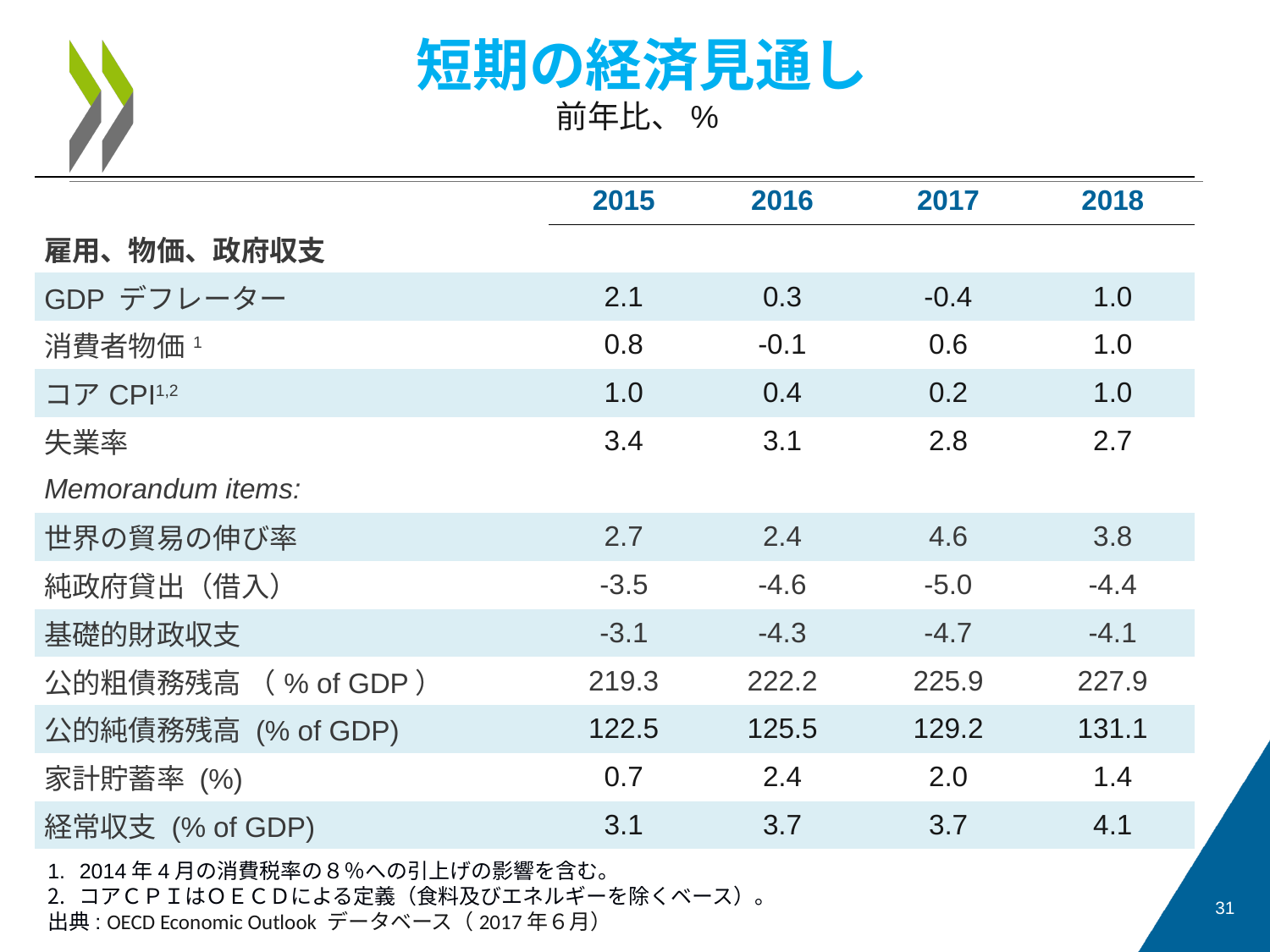

短期の経済見通し
前年比、%
|  | 2015 | 2016 | 2017 | 2018 |
| --- | --- | --- | --- | --- |
| 雇用、物価、政府収支 |  |  |  |  |
| GDP デフレーター | 2.1 | 0.3 | -0.4 | 1.0 |
| 消費者物価1 | 0.8 | -0.1 | 0.6 | 1.0 |
| コアCPI1,2 | 1.0 | 0.4 | 0.2 | 1.0 |
| 失業率 | 3.4 | 3.1 | 2.8 | 2.7 |
| Memorandum items: |  |  |  |  |
| 世界の貿易の伸び率 | 2.7 | 2.4 | 4.6 | 3.8 |
| 純政府貸出（借入） | -3.5 | -4.6 | -5.0 | -4.4 |
| 基礎的財政収支 | -3.1 | -4.3 | -4.7 | -4.1 |
| 公的粗債務残高 （% of GDP） | 219.3 | 222.2 | 225.9 | 227.9 |
| 公的純債務残高 (% of GDP) | 122.5 | 125.5 | 129.2 | 131.1 |
| 家計貯蓄率 (%) | 0.7 | 2.4 | 2.0 | 1.4 |
| 経常収支 (% of GDP) | 3.1 | 3.7 | 3.7 | 4.1 |
2014年4月の消費税率の８％への引上げの影響を含む。
コアＣＰＩはＯＥＣＤによる定義（食料及びエネルギーを除くベース）。
出典: OECD Economic Outlook データベース（2017年６月）
31